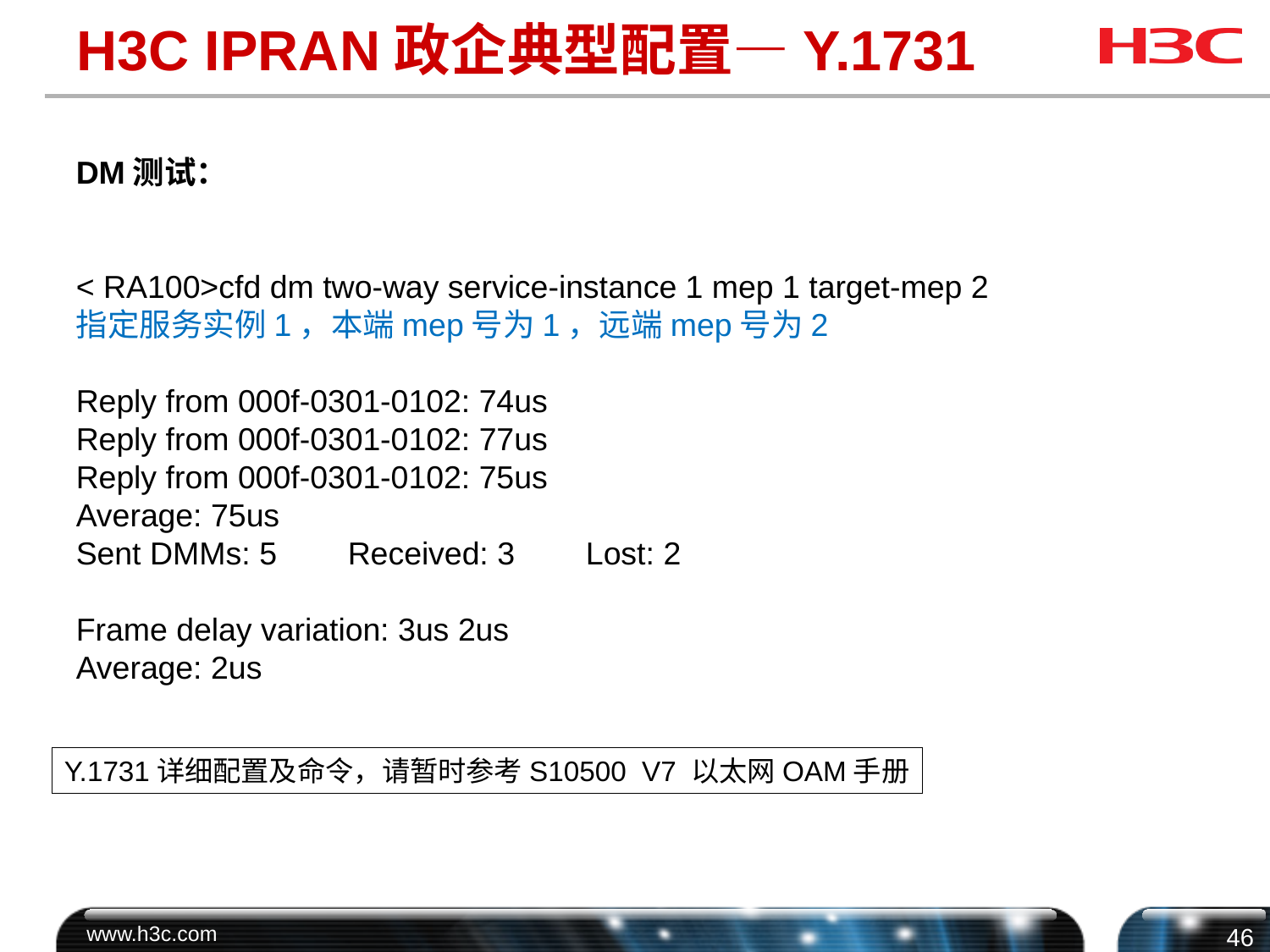

# H3C IPRAN政企典型配置—Y.1731
DM测试：

< RA100>cfd dm two-way service-instance 1 mep 1 target-mep 2
指定服务实例1，本端mep号为1，远端mep号为2
Reply from 000f-0301-0102: 74us
Reply from 000f-0301-0102: 77us
Reply from 000f-0301-0102: 75us
Average: 75us
Sent DMMs: 5        Received: 3        Lost: 2

Frame delay variation: 3us 2us
Average: 2us

Y.1731详细配置及命令，请暂时参考S10500  V7 以太网OAM手册